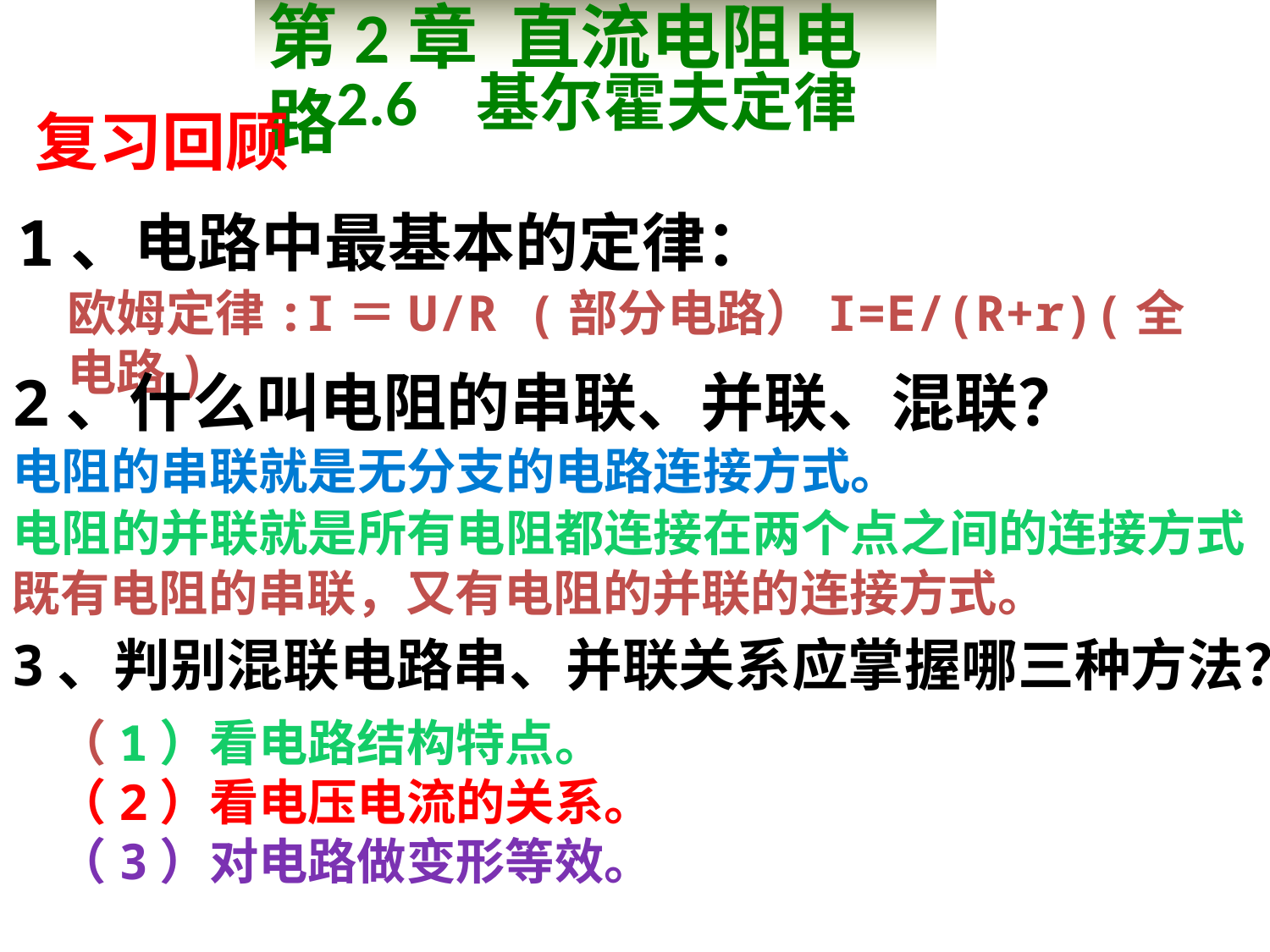

第2章  直流电阻电路
2.6   基尔霍夫定律
复习回顾
1、电路中最基本的定律：
欧姆定律:I＝U/R (部分电路）I=E/(R+r)(全电路)
2、什么叫电阻的串联、并联、混联？
电阻的串联就是无分支的电路连接方式。
电阻的并联就是所有电阻都连接在两个点之间的连接方式
既有电阻的串联，又有电阻的并联的连接方式。
3、判别混联电路串、并联关系应掌握哪三种方法？

（1）看电路结构特点。
（2）看电压电流的关系。
（3）对电路做变形等效。